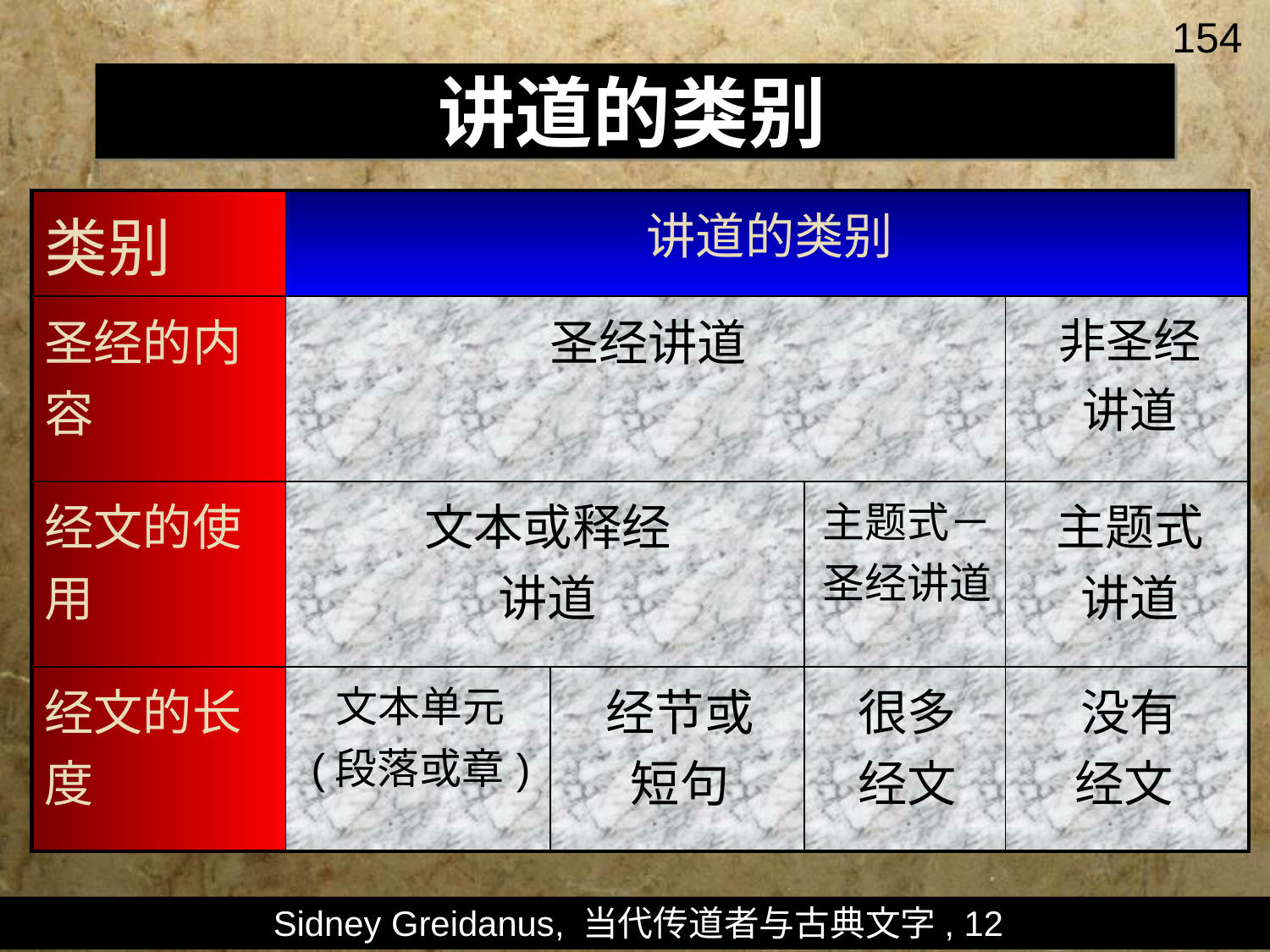

154
# 讲道的类别
| 类别 | 讲道的类别 |  |  |  |
| --- | --- | --- | --- | --- |
| 圣经的内容 | 圣经讲道 |  |  | 非圣经 讲道 |
| 经文的使用 | 文本或释经 讲道 |  | 主题式－圣经讲道 | 主题式 讲道 |
| 经文的长度 | 文本单元 (段落或章) | 经节或 短句 | 很多 经文 | 没有 经文 |
Sidney Greidanus, 当代传道者与古典文字, 12